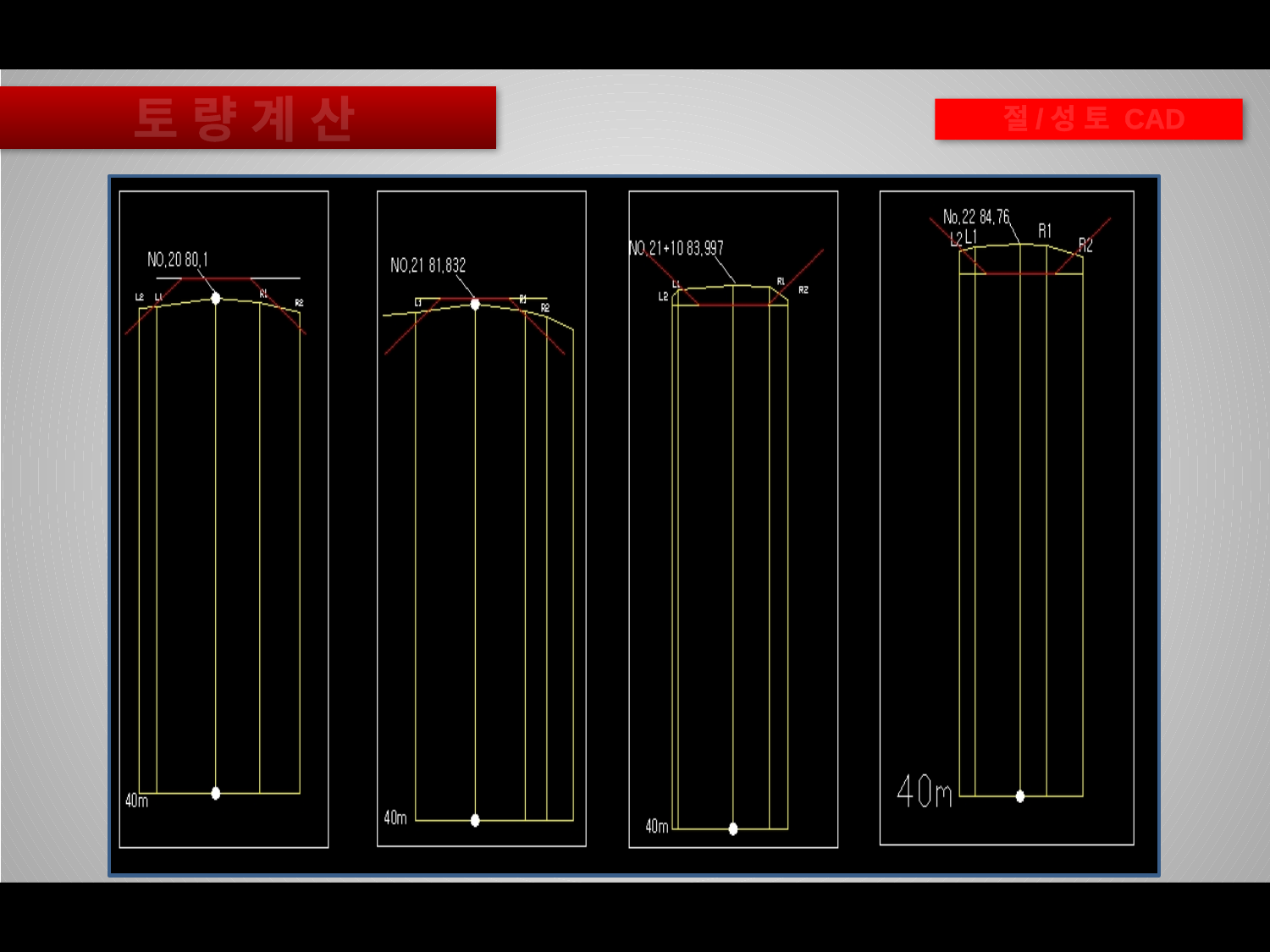

토 량 계 산

절/성 토 CAD